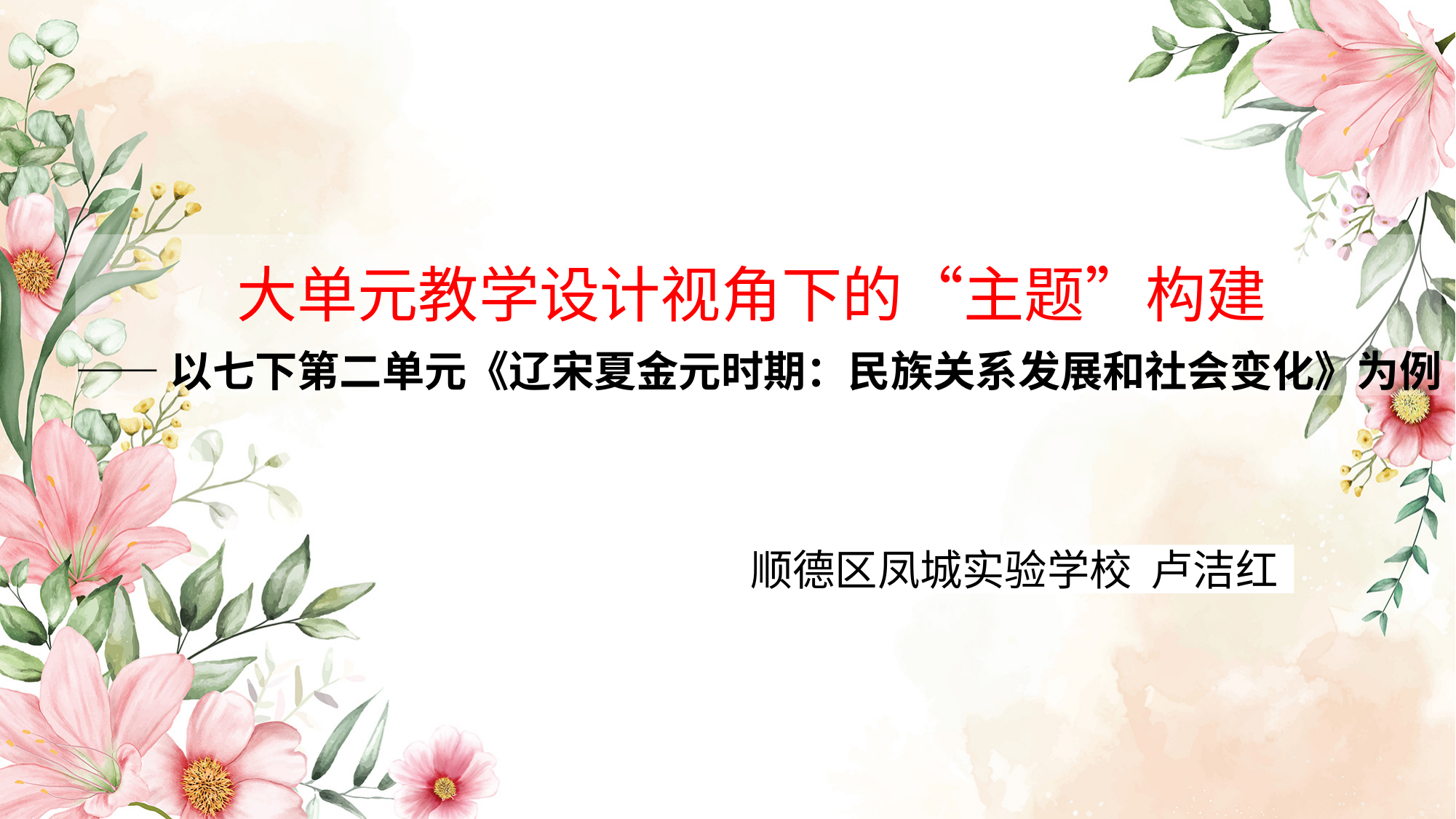

大单元教学设计视角下的“主题”构建
——以七下第二单元《辽宋夏金元时期：民族关系发展和社会变化》为例

     顺德区凤城实验学校  卢洁红